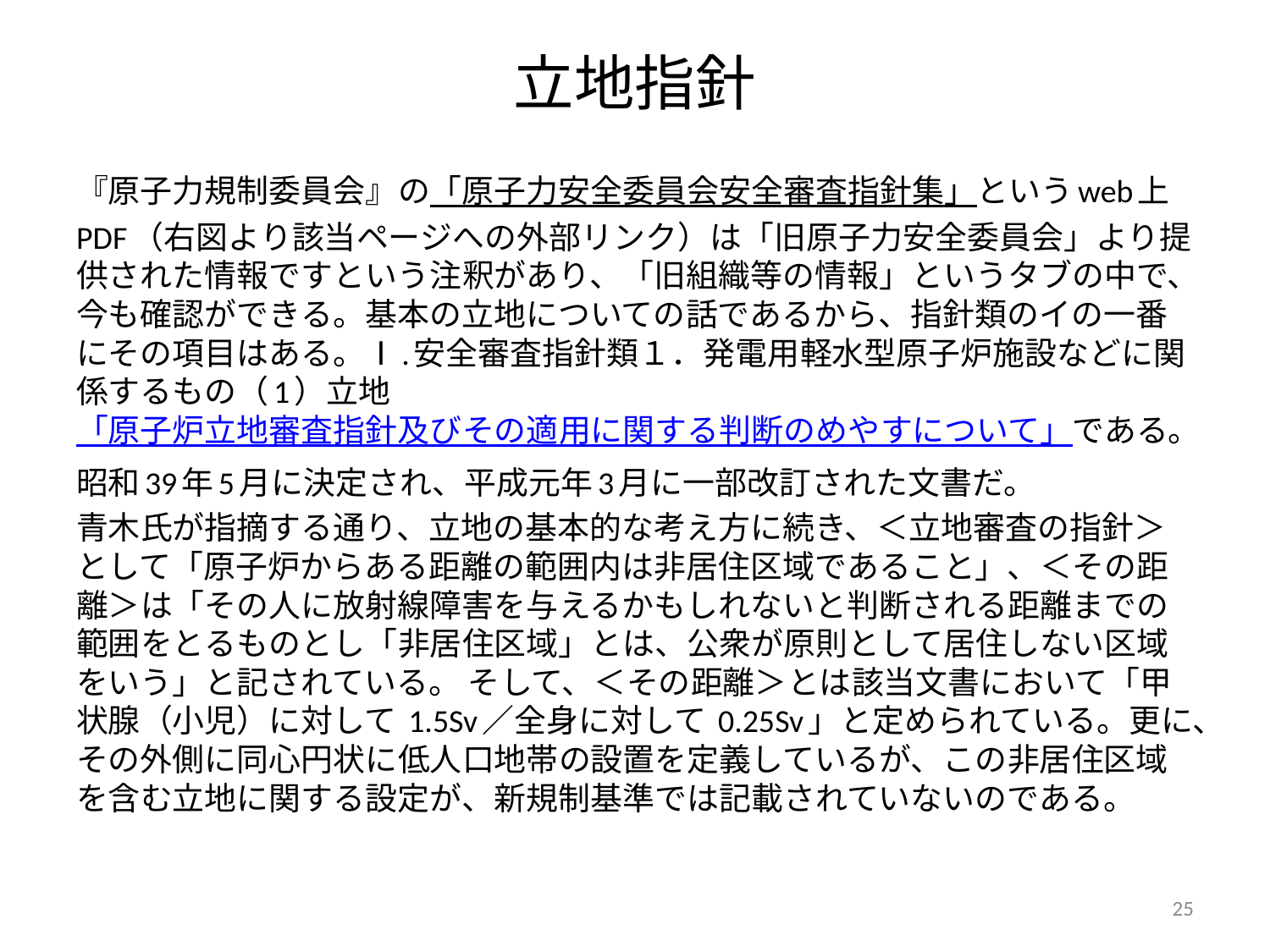

# 立地指針
『原子力規制委員会』の「原子力安全委員会安全審査指針集」というweb上PDF（右図より該当ページへの外部リンク）は「旧原子力安全委員会」より提供された情報ですという注釈があり、「旧組織等の情報」というタブの中で、今も確認ができる。基本の立地についての話であるから、指針類のイの一番にその項目はある。Ⅰ.安全審査指針類１．発電用軽水型原子炉施設などに関係するもの（1）立地「原子炉立地審査指針及びその適用に関する判断のめやすについて」である。
昭和39年5月に決定され、平成元年3月に一部改訂された文書だ。
青木氏が指摘する通り、立地の基本的な考え方に続き、＜立地審査の指針＞として「原子炉からある距離の範囲内は非居住区域であること」、＜その距離＞は「その人に放射線障害を与えるかもしれないと判断される距離までの範囲をとるものとし「非居住区域」とは、公衆が原則として居住しない区域をいう」と記されている。 そして、＜その距離＞とは該当文書において「甲状腺（小児）に対して 1.5Sv／全身に対して 0.25Sv」と定められている。更に、その外側に同心円状に低人口地帯の設置を定義しているが、この非居住区域を含む立地に関する設定が、新規制基準では記載されていないのである。

25